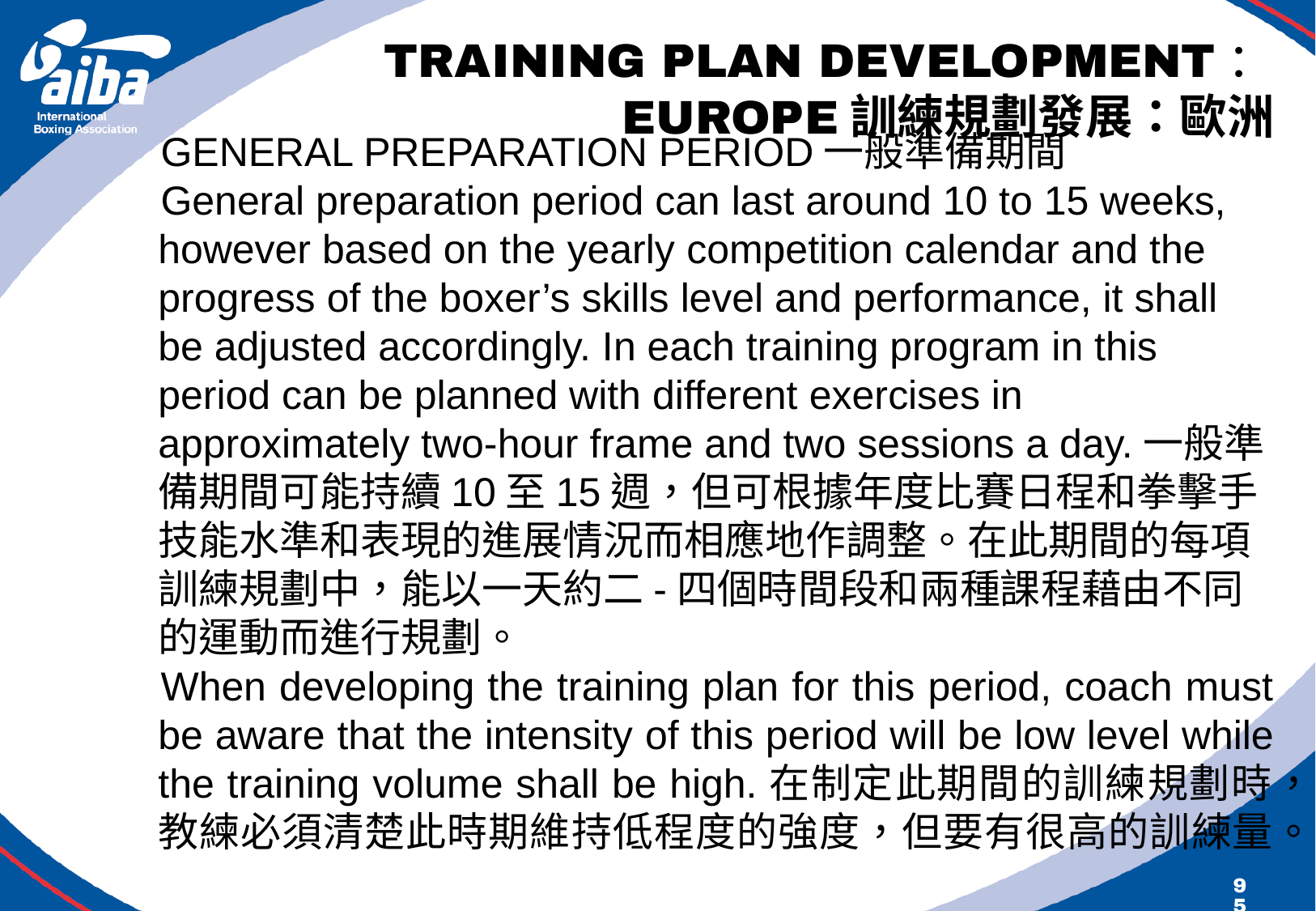

# TRAINING PLAN DEVELOPMENT： EUROPE訓練規劃發展：歐洲
GENERAL PREPARATION PERIOD一般準備期間
General preparation period can last around 10 to 15 weeks, however based on the yearly competition calendar and the progress of the boxer’s skills level and performance, it shall be adjusted accordingly. In each training program in this period can be planned with different exercises in approximately two-hour frame and two sessions a day.一般準備期間可能持續10至15週，但可根據年度比賽日程和拳擊手技能水準和表現的進展情況而相應地作調整。在此期間的每項訓練規劃中，能以一天約二-四個時間段和兩種課程藉由不同的運動而進行規劃。
When developing the training plan for this period, coach must be aware that the intensity of this period will be low level while the training volume shall be high.在制定此期間的訓練規劃時，教練必須清楚此時期維持低程度的強度，但要有很高的訓練量。
95